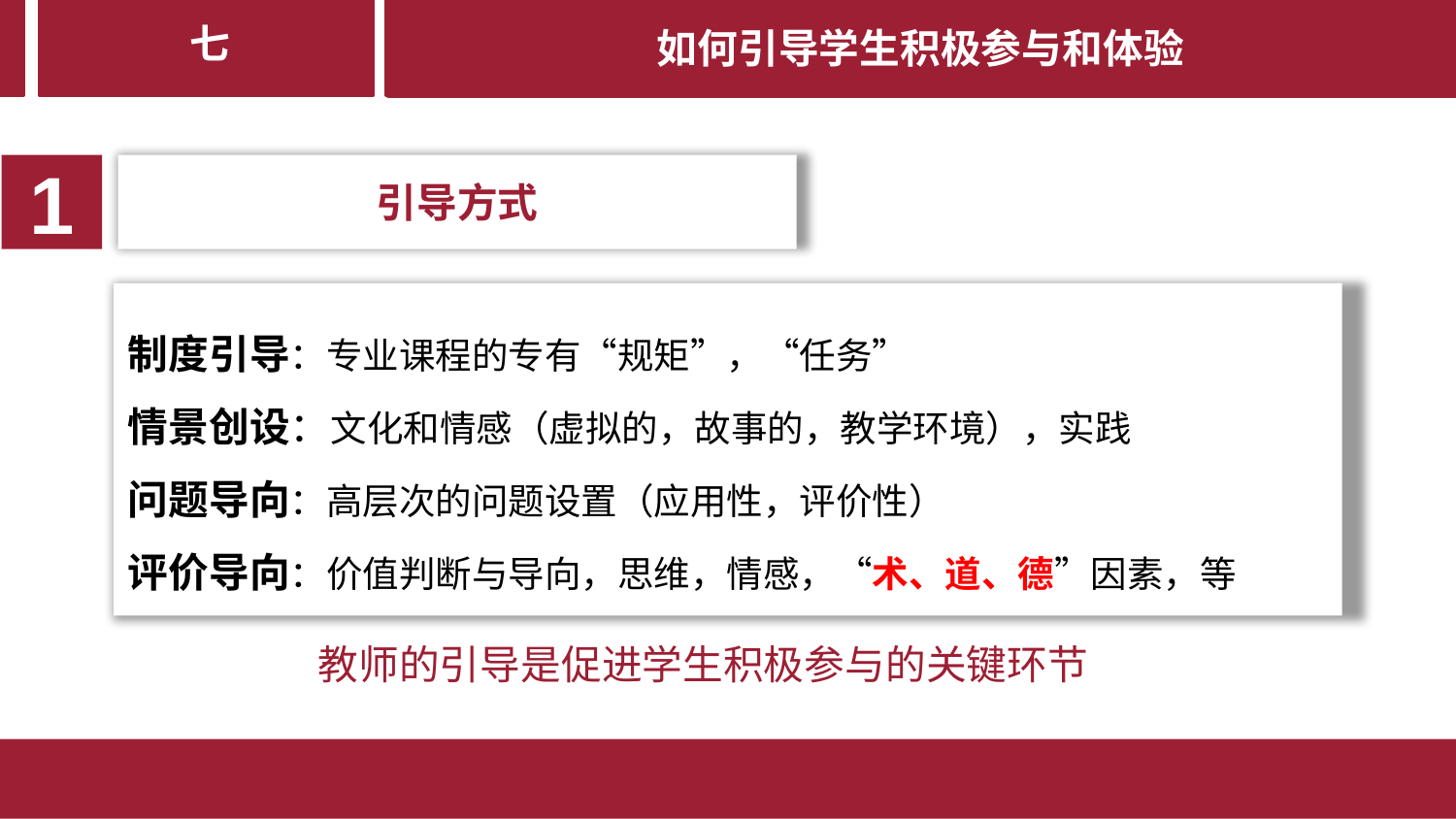

如何引导学生积极参与和体验
第四部分
七
1
引导方式
制度引导：专业课程的专有“规矩”，“任务”
情景创设：文化和情感（虚拟的，故事的，教学环境），实践
问题导向：高层次的问题设置（应用性，评价性）
评价导向：价值判断与导向，思维，情感，“术、道、德”因素，等
教师的引导是促进学生积极参与的关键环节